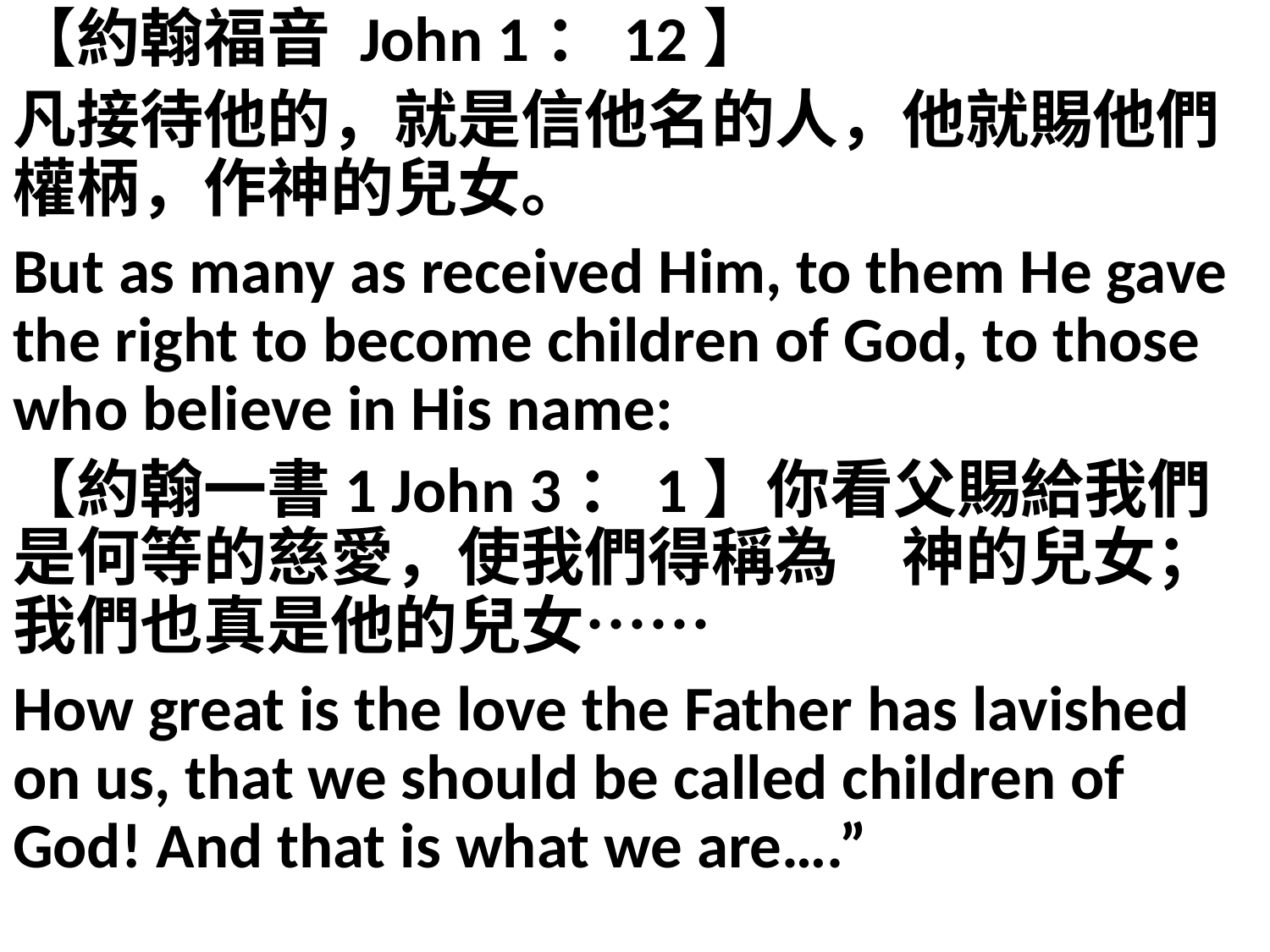

【約翰福音 John 1：12】
凡接待他的，就是信他名的人，他就賜他們權柄，作神的兒女。
But as many as received Him, to them He gave the right to become children of God, to those who believe in His name:
【約翰一書1 John 3：1】你看父賜給我們是何等的慈愛，使我們得稱為　神的兒女；我們也真是他的兒女……
How great is the love the Father has lavished on us, that we should be called children of God! And that is what we are….”